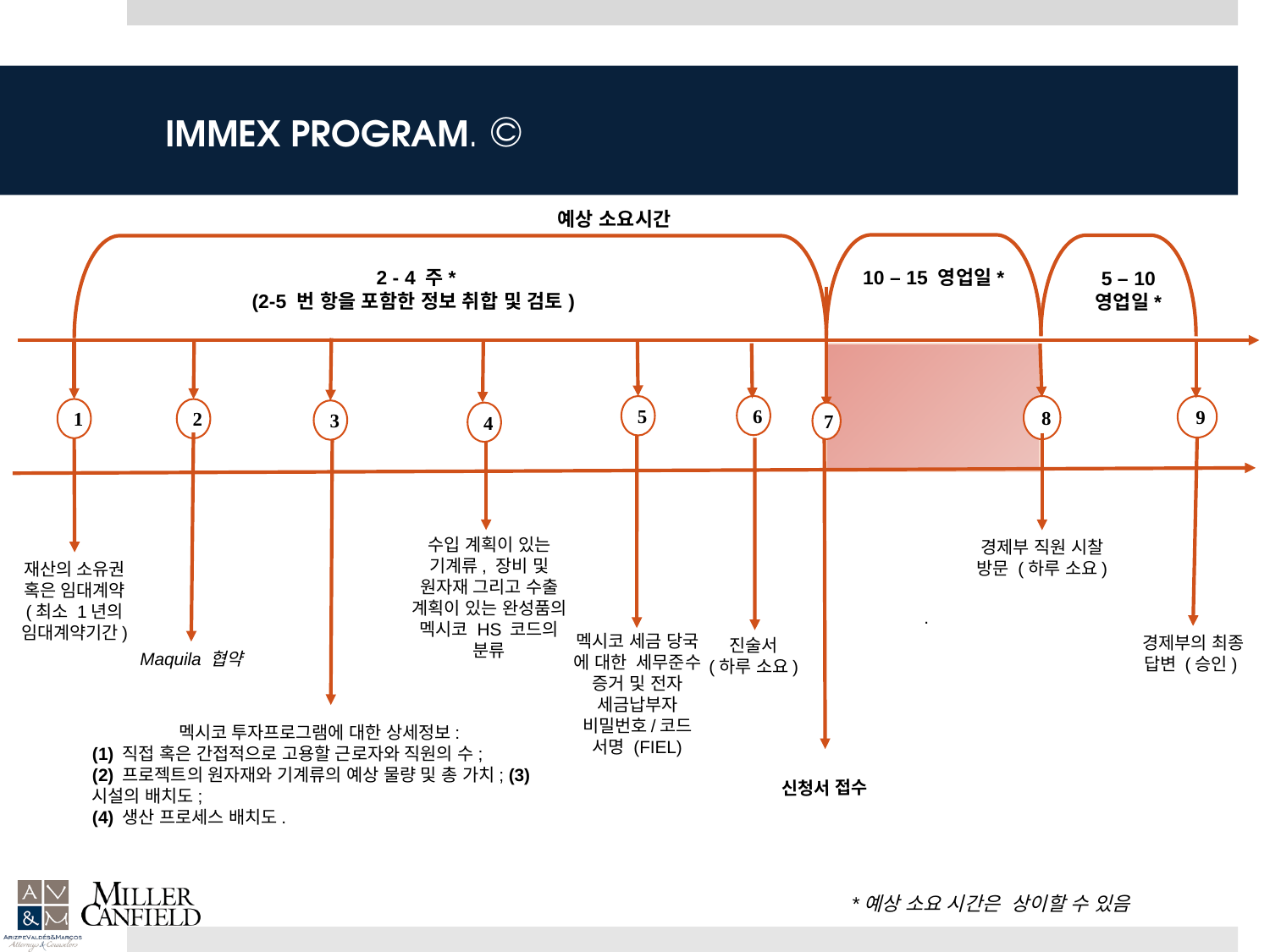

# IMMEX PROGRAM. ©

예상 소요시간

10 – 15 영업일*
 2 - 4 주*
(2-5 번 항을 포함한 정보 취합 및 검토)
5 – 10 영업일*

6
5
8
9
1
2
3
4
7
수입 계획이 있는 기계류, 장비 및 원자재 그리고 수출 계획이 있는 완성품의 멕시코 HS 코드의 분류
경제부 직원 시찰 방문 (하루 소요)
재산의 소유권 혹은 임대계약 (최소 1년의 임대계약기간)
.
멕시코 세금 당국 에 대한  세무준수 증거 및 전자 세금납부자 비밀번호/코드 서명 (FIEL)
경제부의 최종 답변 (승인)
진술서
(하루 소요)
Maquila 협약
멕시코 투자프로그램에 대한 상세정보:
(1) 직접 혹은 간접적으로 고용할 근로자와 직원의 수;
(2) 프로젝트의 원자재와 기계류의 예상 물량 및 총 가치; (3) 시설의 배치도;
(4) 생산 프로세스 배치도.
신청서 접수
*예상 소요 시간은  상이할 수 있음